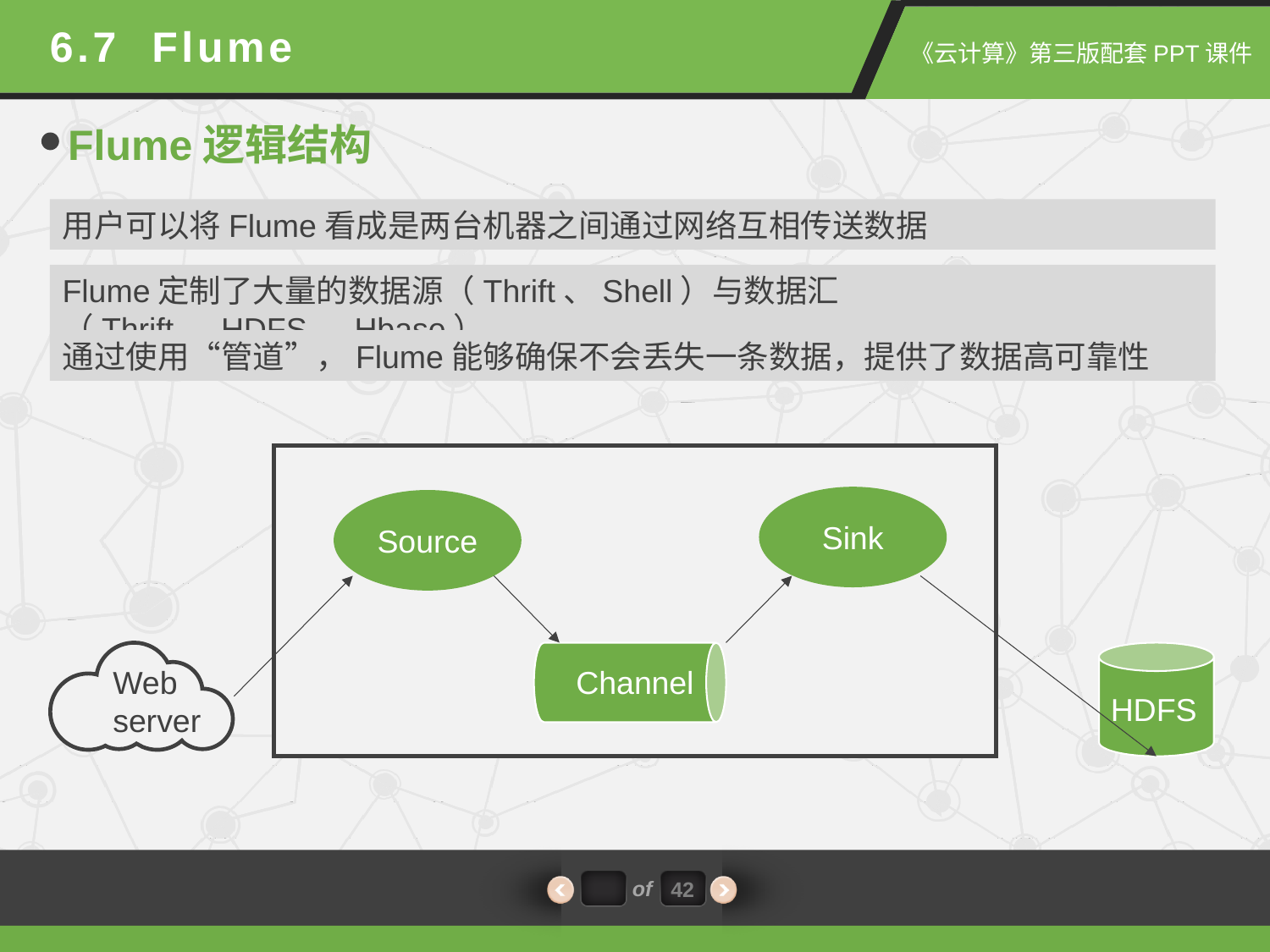

6.7  Flume
Flume逻辑结构

用户可以将Flume看成是两台机器之间通过网络互相传送数据
Flume定制了大量的数据源（Thrift、Shell）与数据汇（Thrift、HDFS、Hbase）
通过使用“管道”，Flume能够确保不会丢失一条数据，提供了数据高可靠性

Sink
Source

HDFS
Web
server
Channel
8